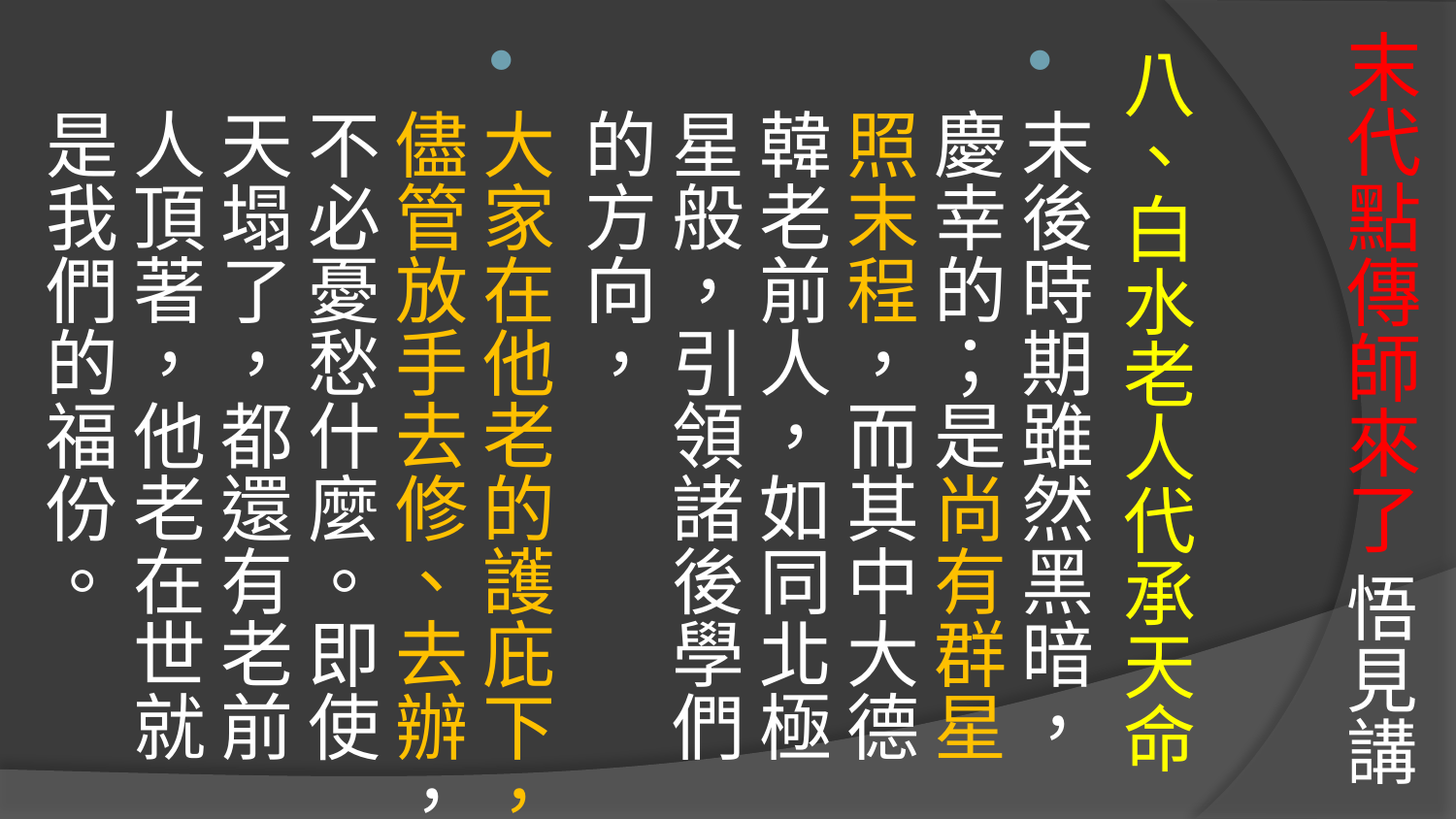

# 末代點傳師來了 悟見講
八、白水老人代承天命
末後時期雖然黑暗，慶幸的；是尚有群星照末程，而其中大德韓老前人，如同北極星般，引領諸後學們的方向，
大家在他老的護庇下，儘管放手去修、去辦，不必憂愁什麼。即使天塌了，都還有老前人頂著，他老在世就是我們的福份。